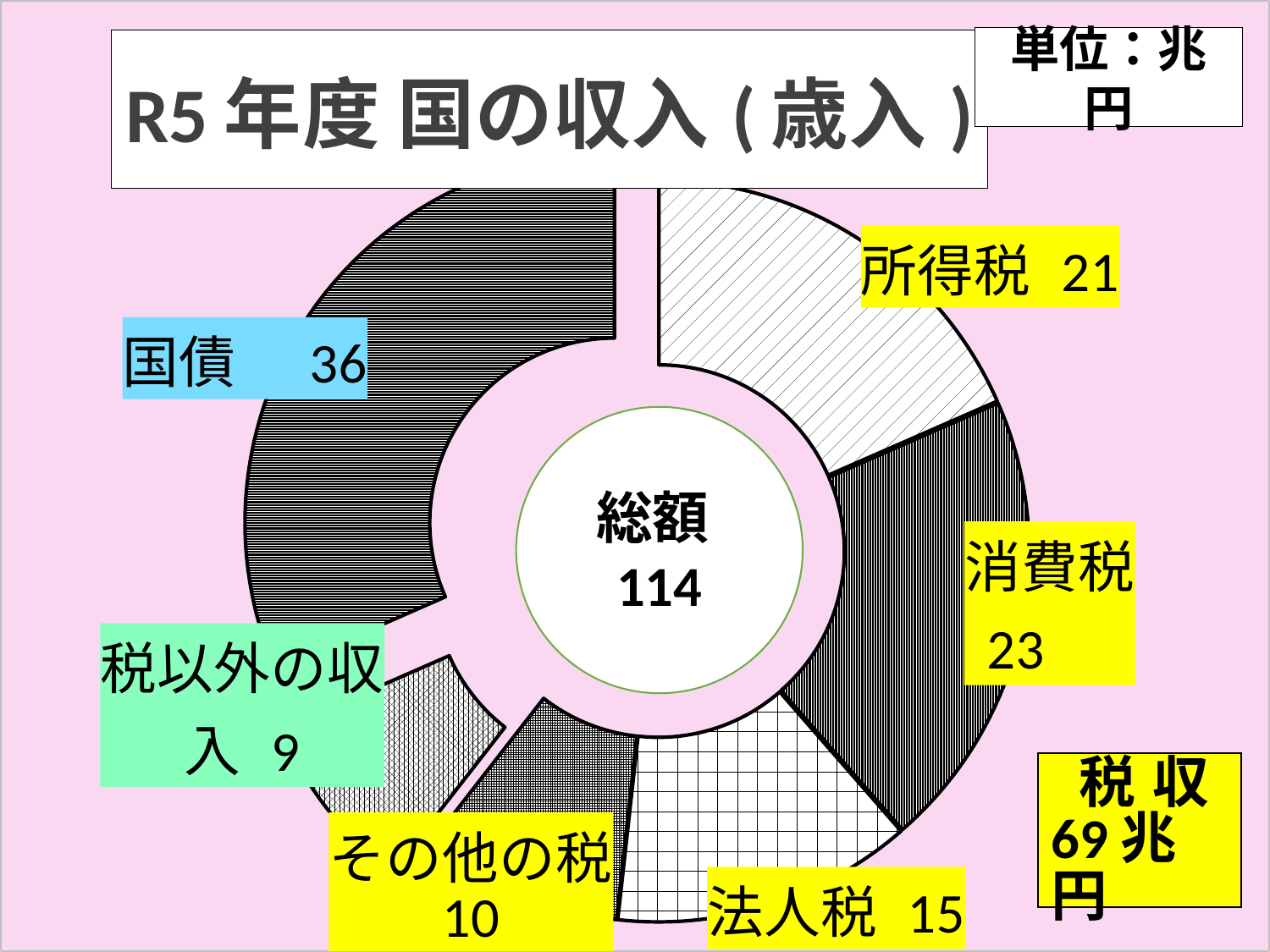

### Chart: R5年度 国の収入(歳入)

| Category |  |
|---|---|
単位：兆円
総額114